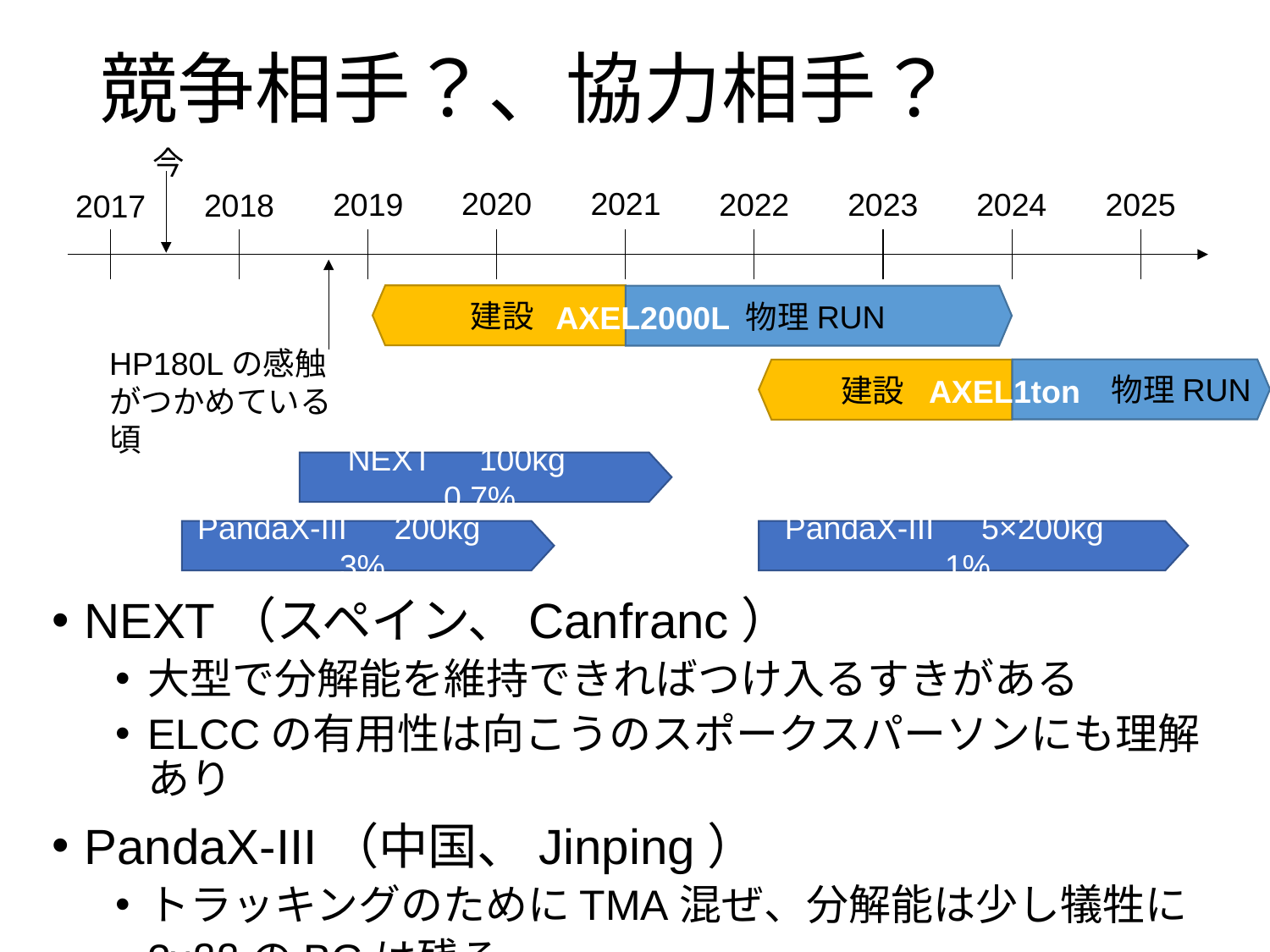

# 競争相手？、協力相手？
今
2021
2020
2019
2022
2023
2024
2025
2018
2017
建設
物理RUN
AXEL2000L
HP180Lの感触がつかめている頃
物理RUN
　　建設
AXEL1ton
NEXT　100kg　0.7%
PandaX-III　200kg　3%
PandaX-III　5×200kg　1%
NEXT（スペイン、Canfranc）
大型で分解能を維持できればつけ入るすきがある
ELCCの有用性は向こうのスポークスパーソンにも理解あり
PandaX-III（中国、Jinping）
トラッキングのためにTMA混ぜ、分解能は少し犠牲に
2νββのBGは残る